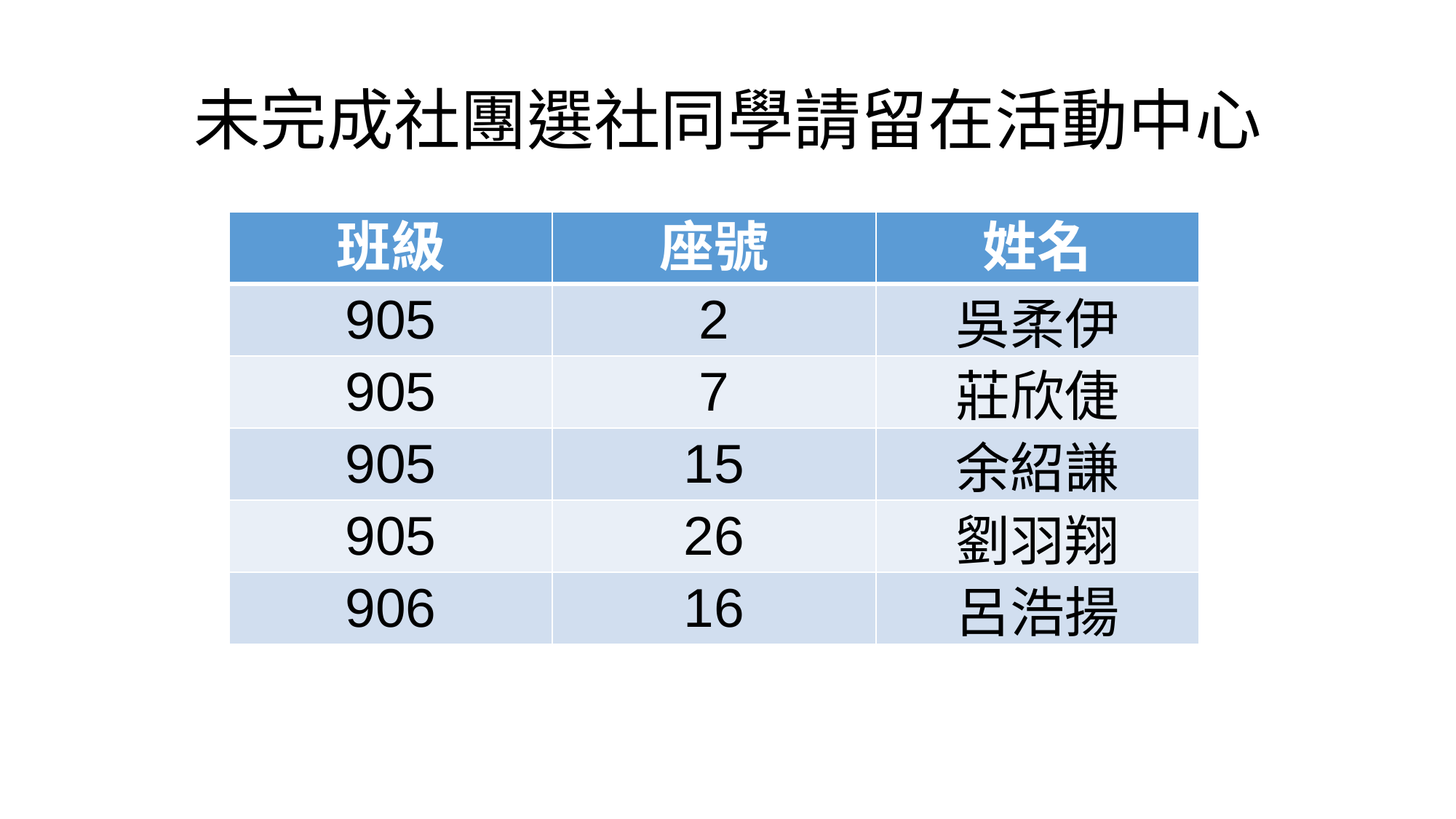

# 未完成社團選社同學請留在活動中心
| 班級 | 座號 | 姓名 |
| --- | --- | --- |
| 905 | 2 | 吳柔伊 |
| 905 | 7 | 莊欣倢 |
| 905 | 15 | 余紹謙 |
| 905 | 26 | 劉羽翔 |
| 906 | 16 | 呂浩揚 |